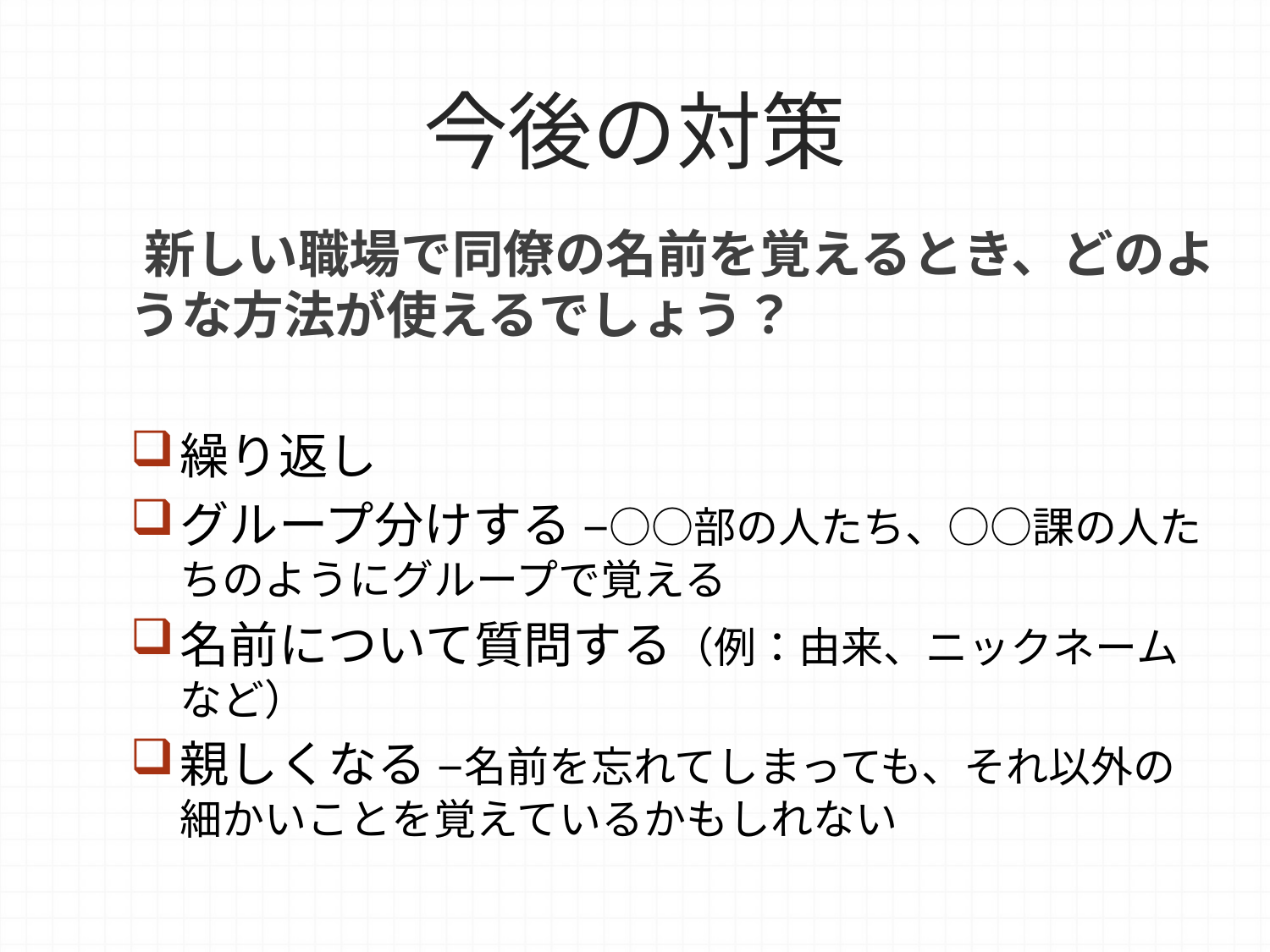

# 今後の対策
　新しい職場で同僚の名前を覚えるとき、どのような方法が使えるでしょう？

繰り返し
グループ分けする –○○部の人たち、○○課の人たちのようにグループで覚える
名前について質問する（例：由来、ニックネームなど）
親しくなる –名前を忘れてしまっても、それ以外の細かいことを覚えているかもしれない
42